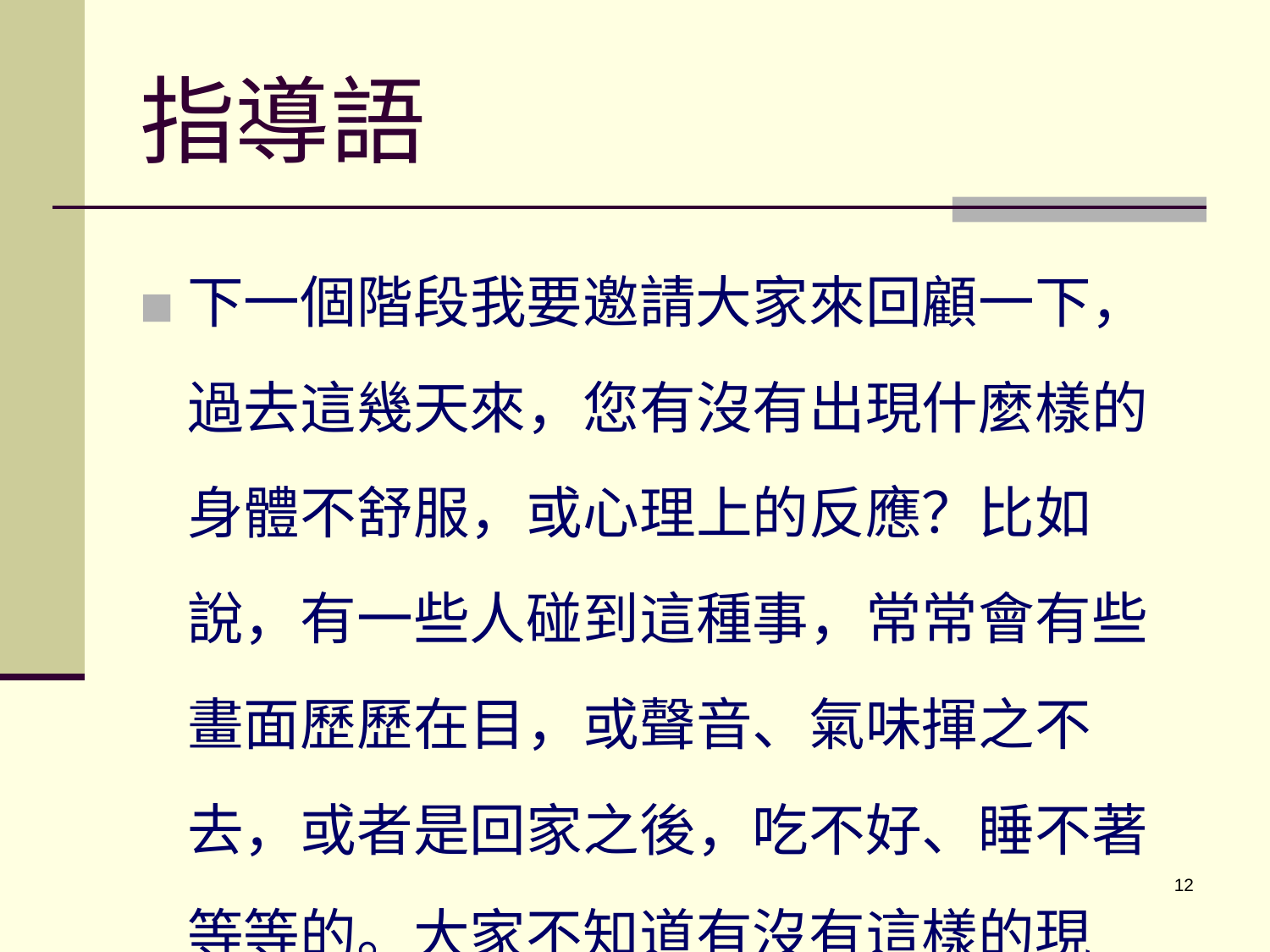

# 指導語
下一個階段我要邀請大家來回顧一下，過去這幾天來，您有沒有出現什麼樣的身體不舒服，或心理上的反應？比如說，有一些人碰到這種事，常常會有些畫面歷歷在目，或聲音、氣味揮之不去，或者是回家之後，吃不好、睡不著等等的。大家不知道有沒有這樣的現象？

12